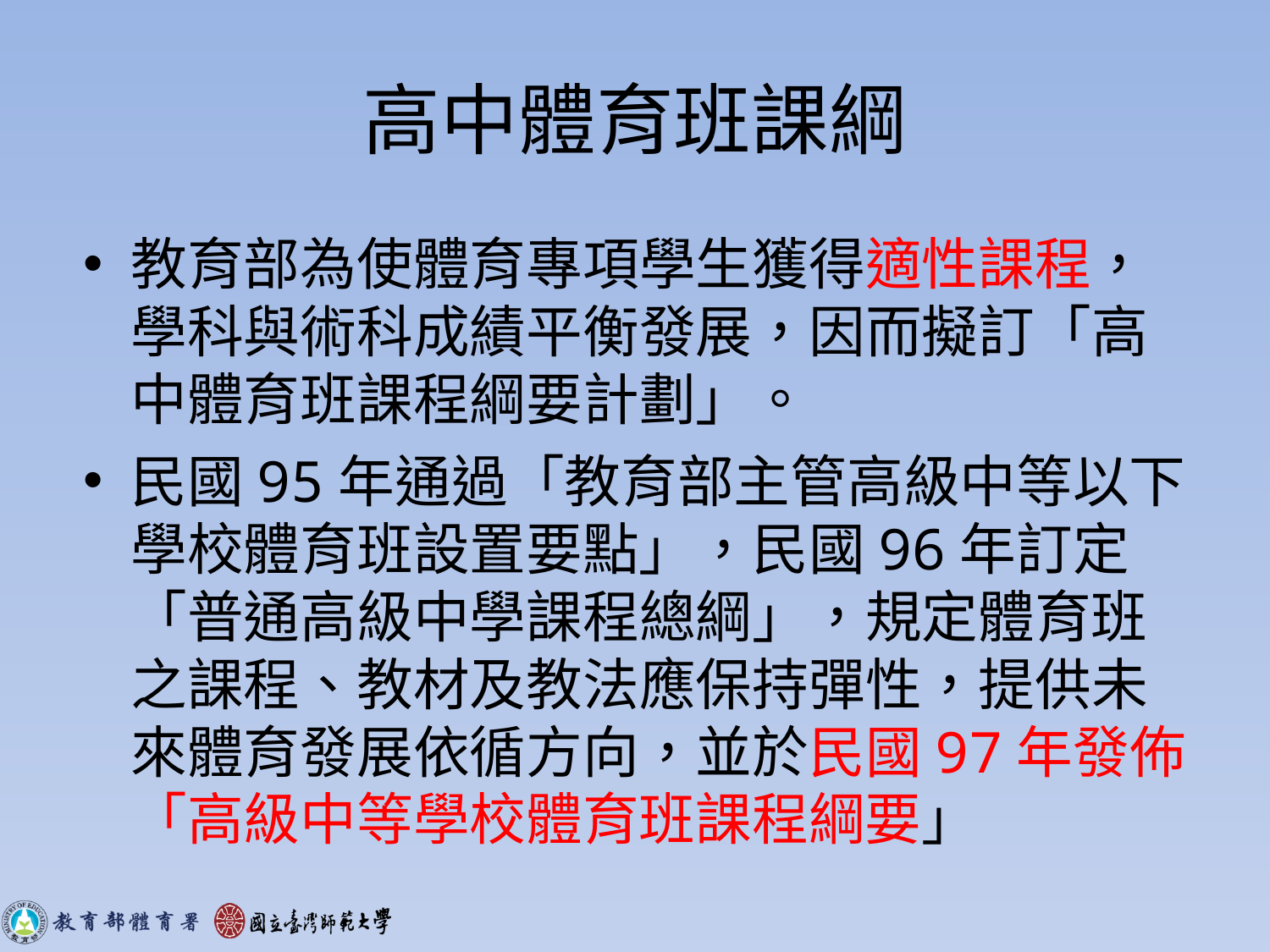

# 高中體育班課綱
教育部為使體育專項學生獲得適性課程，學科與術科成績平衡發展，因而擬訂「高中體育班課程綱要計劃」。
民國95年通過「教育部主管高級中等以下學校體育班設置要點」，民國96年訂定「普通高級中學課程總綱」，規定體育班之課程、教材及教法應保持彈性，提供未來體育發展依循方向，並於民國97年發佈「高級中等學校體育班課程綱要」